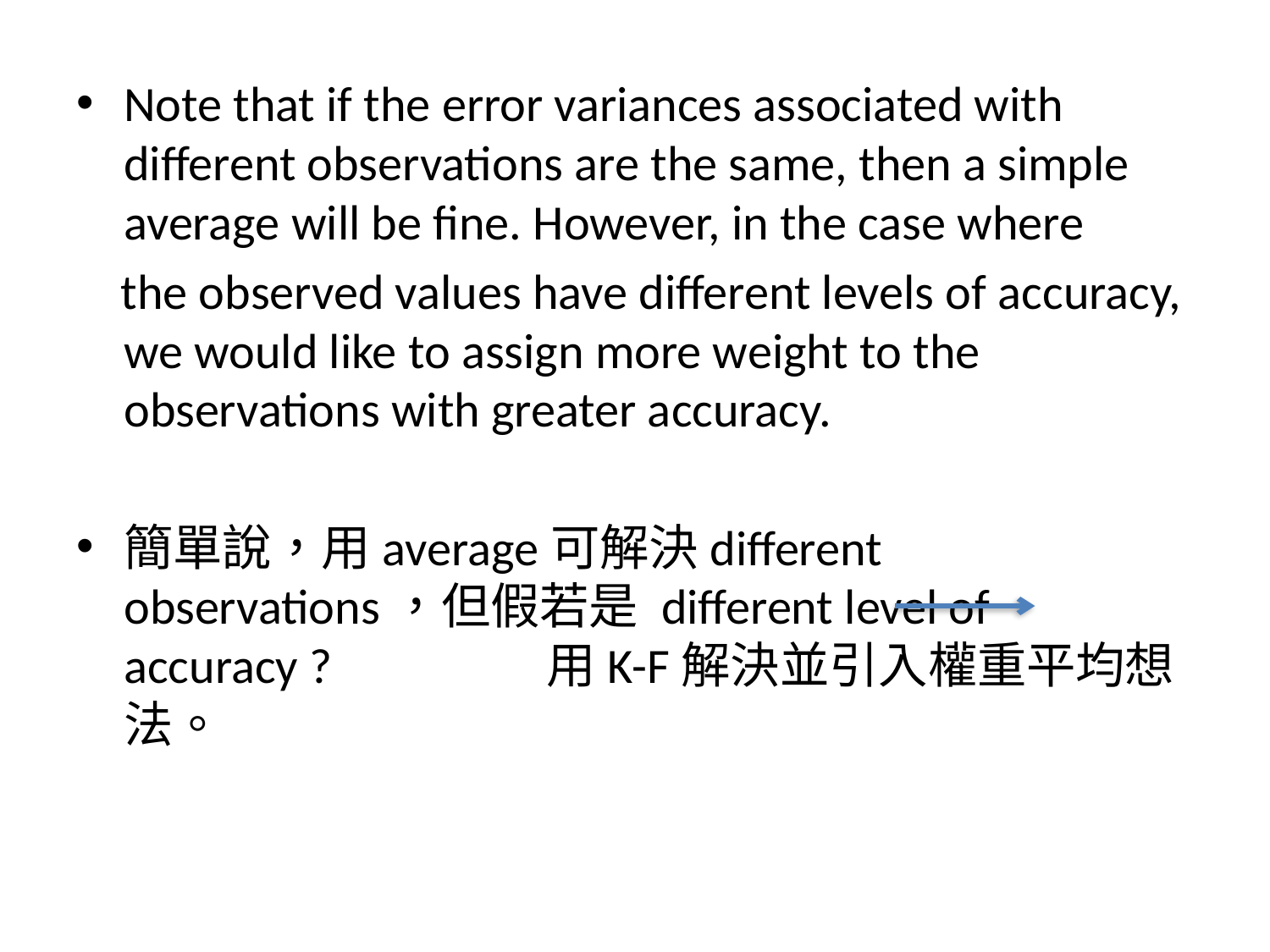

Note that if the error variances associated with different observations are the same, then a simple average will be fine. However, in the case where
    the observed values have different levels of accuracy, we would like to assign more weight to the observations with greater accuracy.

簡單說，用average可解決different observations，但假若是 different level of accuracy ?                  用K-F解決並引入權重平均想法。